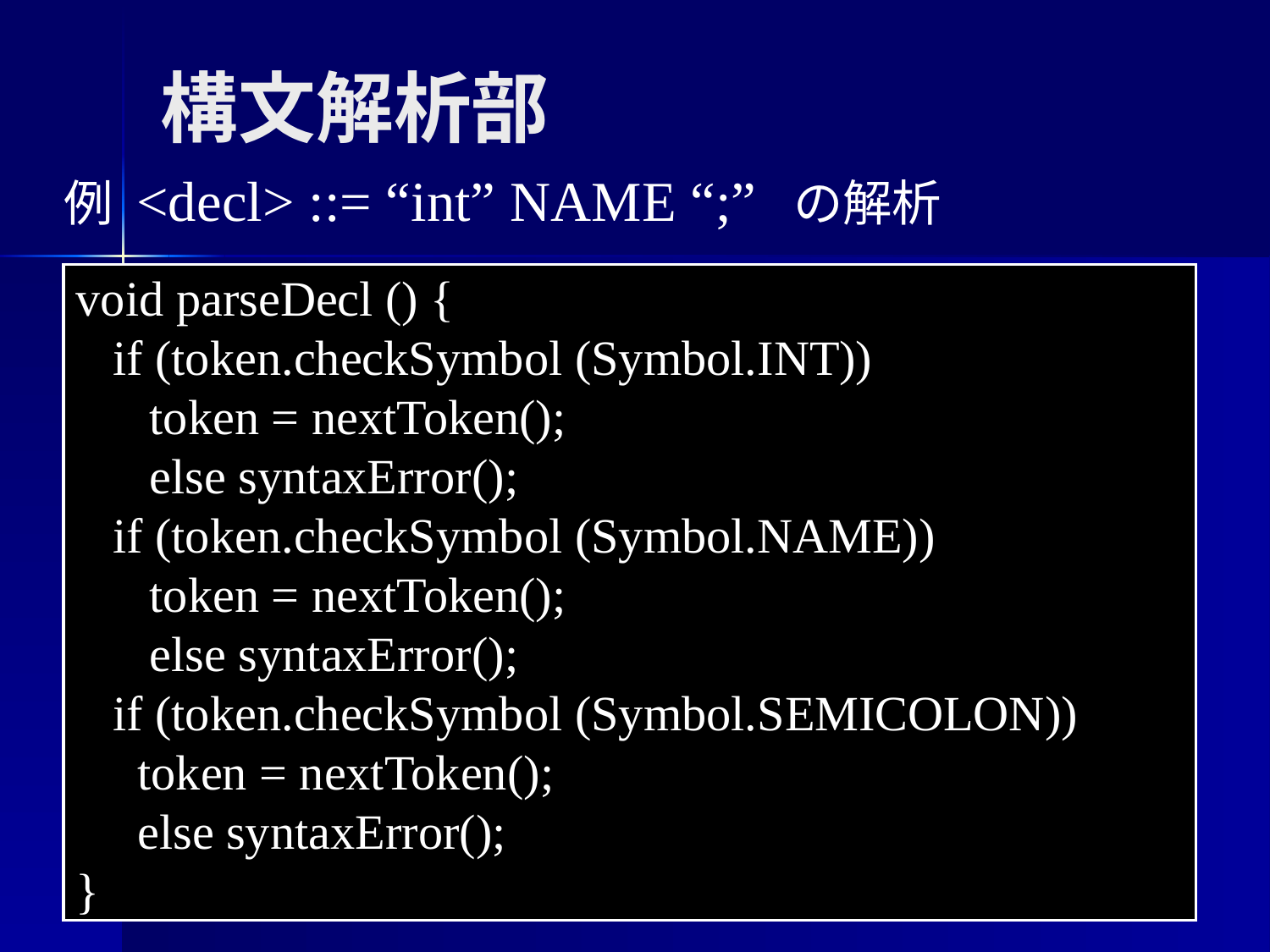

構文解析部
例 <decl> ::= “int” NAME “;”  の解析
void parseDecl () {
   if (token.checkSymbol (Symbol.INT))
      token = nextToken();
      else syntaxError();
   if (token.checkSymbol (Symbol.NAME))
      token = nextToken();
      else syntaxError();
   if (token.checkSymbol (Symbol.SEMICOLON))
     token = nextToken();
     else syntaxError();
}